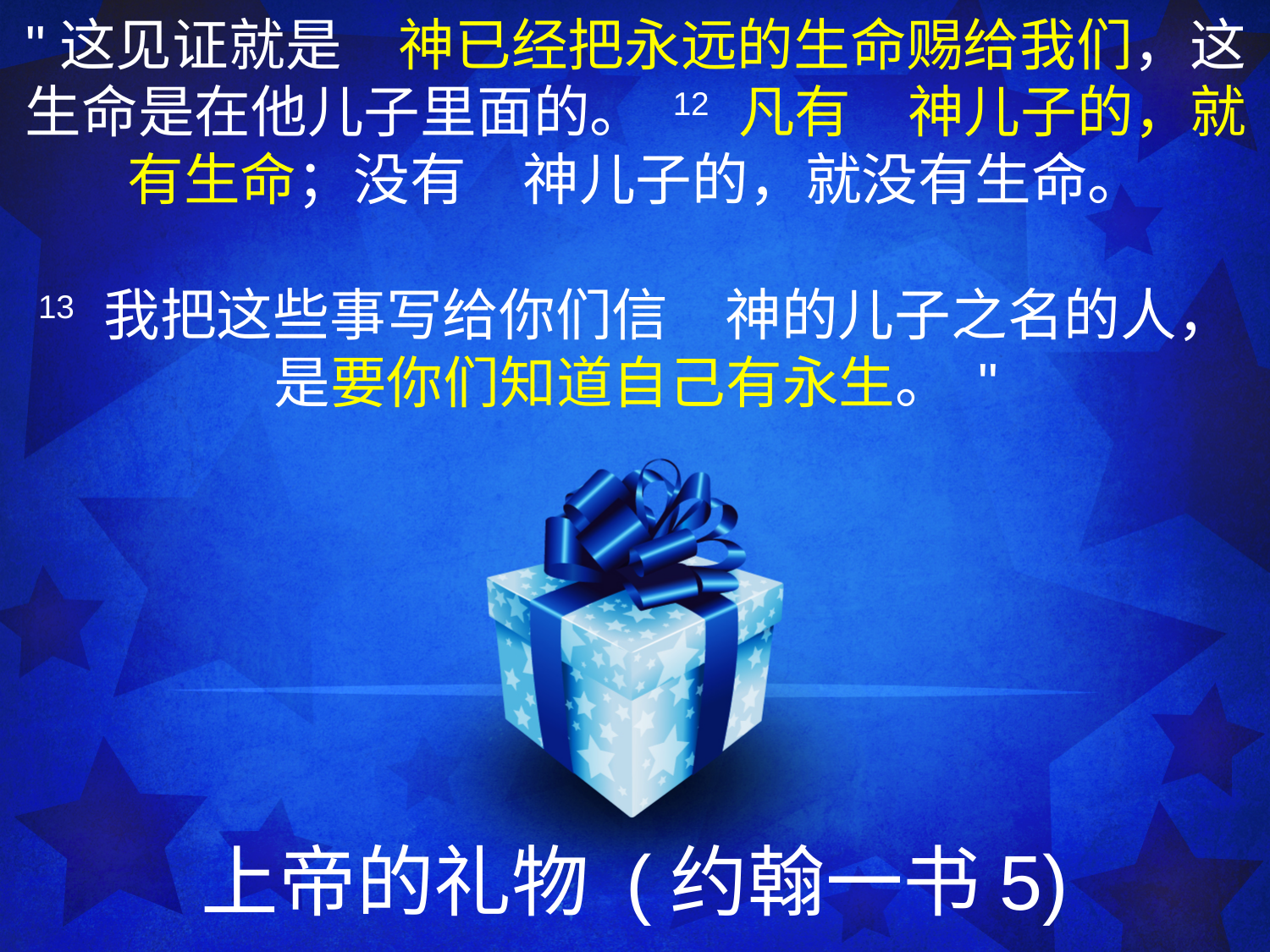

"这见证就是　神已经把永远的生命赐给我们，这生命是在他儿子里面的。 12 凡有　神儿子的，就有生命；没有　神儿子的，就没有生命。

13 我把这些事写给你们信　神的儿子之名的人，是要你们知道自己有永生。 "
# 上帝的礼物 (约翰一书5)